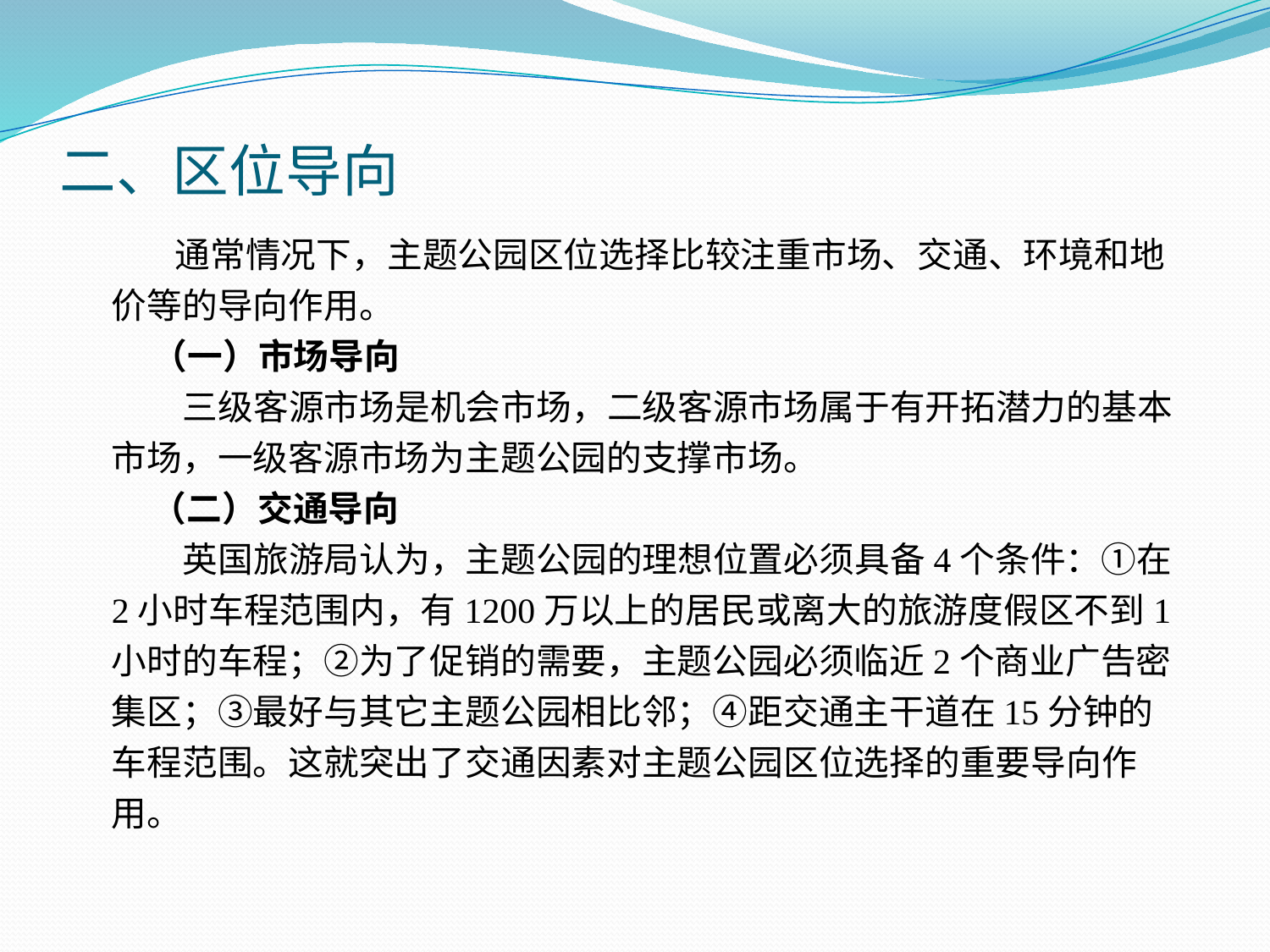

二、区位导向
       通常情况下，主题公园区位选择比较注重市场、交通、环境和地价等的导向作用。
    （一）市场导向
        三级客源市场是机会市场，二级客源市场属于有开拓潜力的基本市场，一级客源市场为主题公园的支撑市场。
    （二）交通导向
        英国旅游局认为，主题公园的理想位置必须具备4个条件：①在2小时车程范围内，有1200万以上的居民或离大的旅游度假区不到1小时的车程；②为了促销的需要，主题公园必须临近2个商业广告密集区；③最好与其它主题公园相比邻；④距交通主干道在15分钟的车程范围。这就突出了交通因素对主题公园区位选择的重要导向作用。